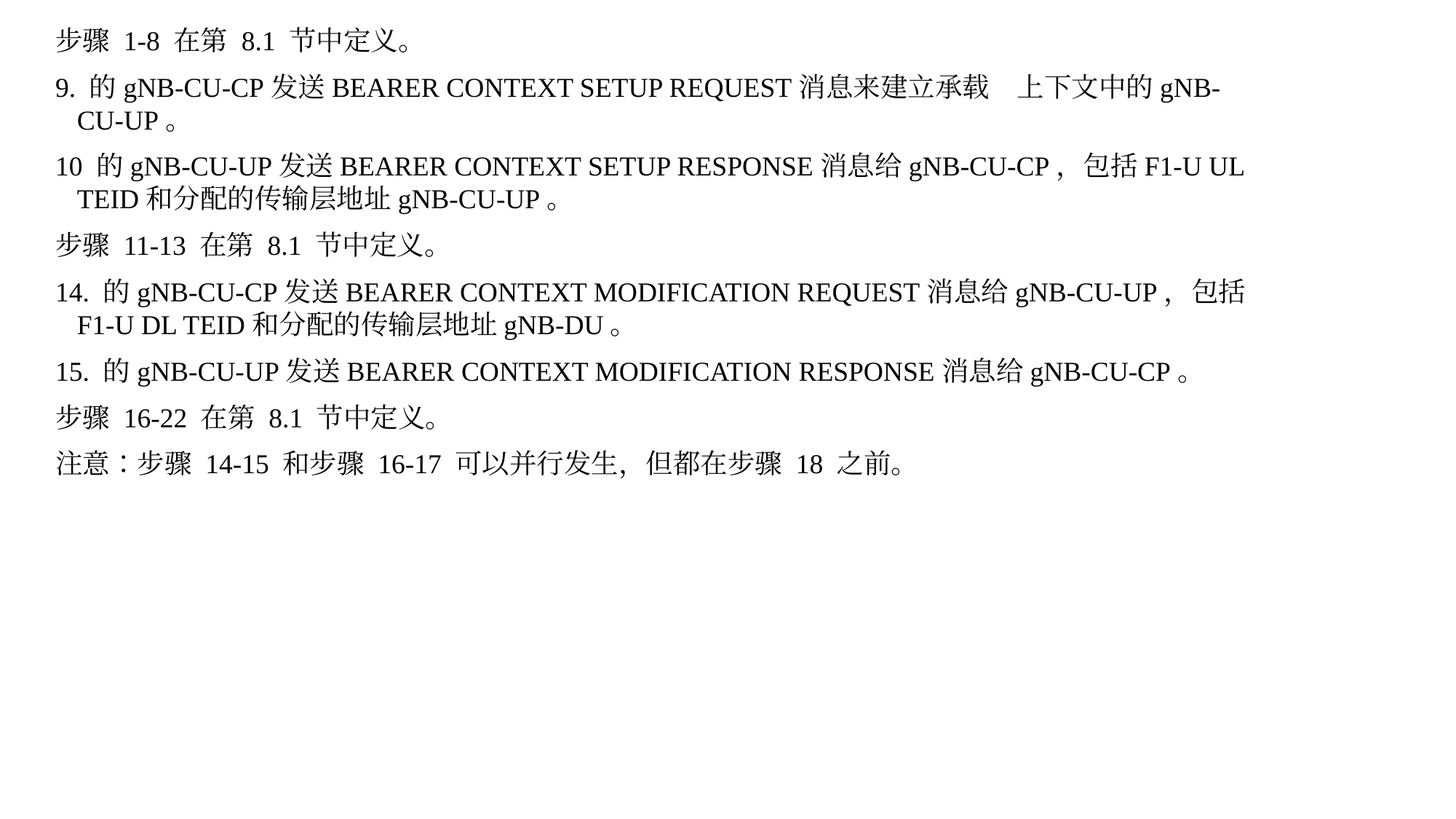

步骤 1-8 在第 8.1 节中定义。
9. 的gNB-CU-CP发送BEARER CONTEXT SETUP REQUEST消息来建立承载　上下文中的gNB-CU-UP。
10 的gNB-CU-UP发送BEARER CONTEXT SETUP RESPONSE消息给gNB-CU-CP，包括F1-U UL TEID和分配的传输层地址gNB-CU-UP。
步骤 11-13 在第 8.1 节中定义。
14. 的gNB-CU-CP发送BEARER CONTEXT MODIFICATION REQUEST消息给gNB-CU-UP，包括F1-U DL TEID和分配的传输层地址gNB-DU。
15. 的gNB-CU-UP发送BEARER CONTEXT MODIFICATION RESPONSE消息给gNB-CU-CP。
步骤 16-22 在第 8.1 节中定义。
注意：步骤 14-15 和步骤 16-17 可以并行发生，但都在步骤 18 之前。